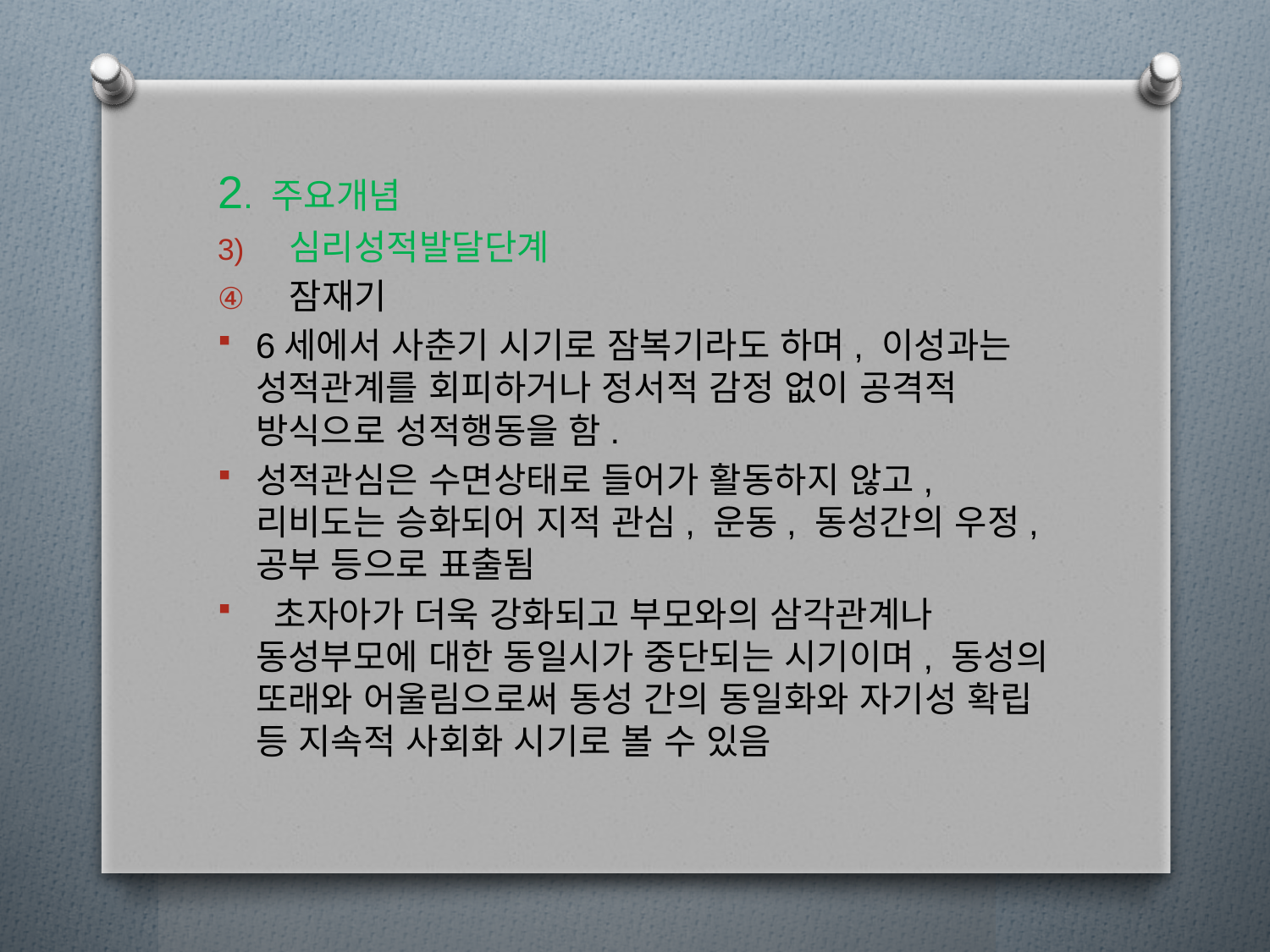

2. 주요개념
심리성적발달단계
잠재기
6세에서 사춘기 시기로 잠복기라도 하며, 이성과는 성적관계를 회피하거나 정서적 감정 없이 공격적 방식으로 성적행동을 함.
성적관심은 수면상태로 들어가 활동하지 않고, 리비도는 승화되어 지적 관심, 운동, 동성간의 우정, 공부 등으로 표출됨
 초자아가 더욱 강화되고 부모와의 삼각관계나 동성부모에 대한 동일시가 중단되는 시기이며, 동성의 또래와 어울림으로써 동성 간의 동일화와 자기성 확립 등 지속적 사회화 시기로 볼 수 있음